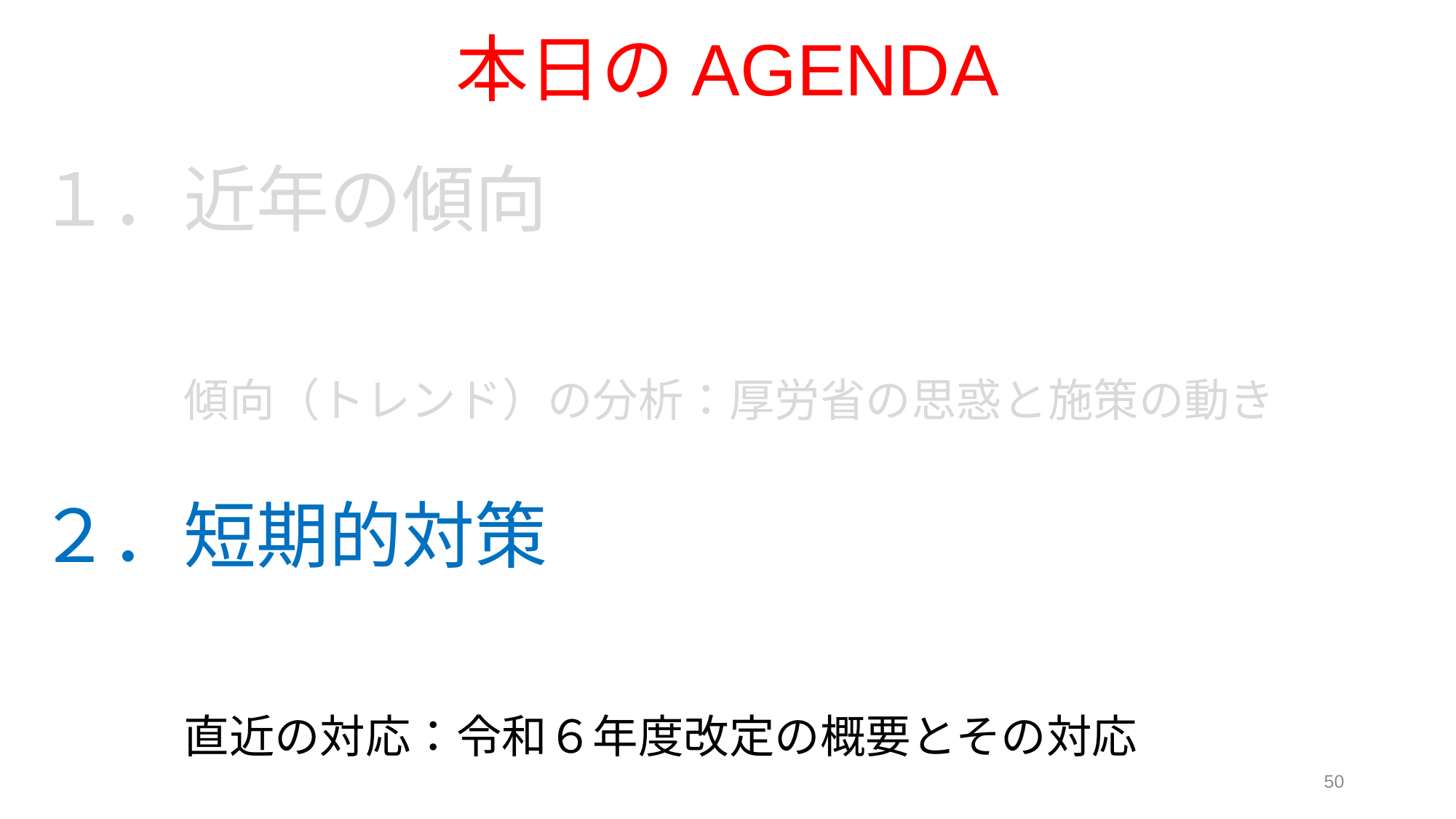

本日のAGENDA

１．近年の傾向
　　傾向（トレンド）の分析：厚労省の思惑と施策の動き
２．短期的対策
　　直近の対応：令和６年度改定の概要とその対応
３．中長期的対策
　　今後の展望：生産性の向上のためにそしてその先に在るもの

50